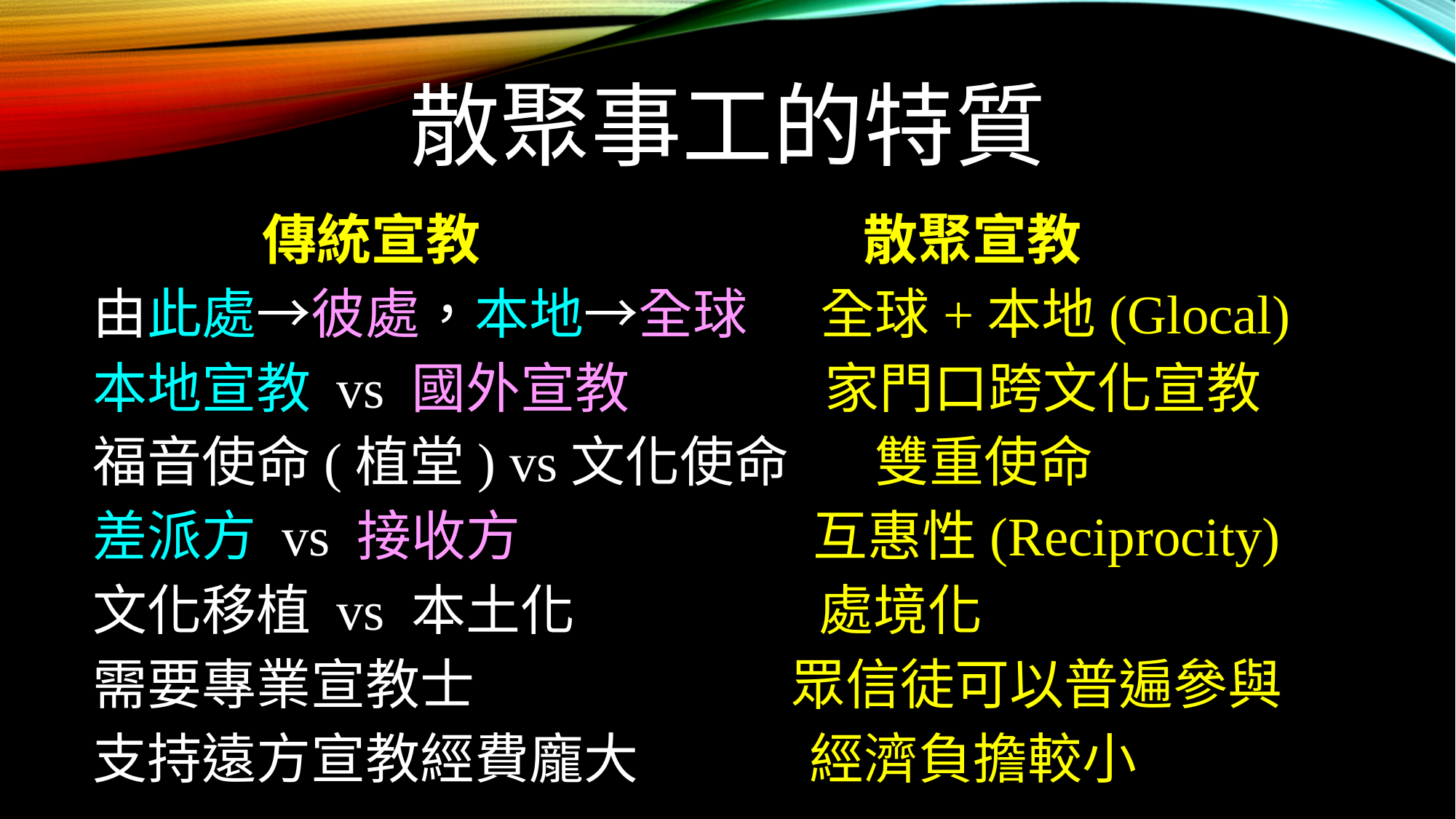

# 散聚事工的特質
傳統宣教                               散聚宣教
由此處→彼處，本地→全球      全球+本地(Glocal)
本地宣教 vs 國外宣教                家門口跨文化宣教
福音使命(植堂) vs文化使命       雙重使命
差派方 vs 接收方                        互惠性(Reciprocity)
文化移植 vs 本土化                    處境化
需要專業宣教士                          眾信徒可以普遍參與
支持遠方宣教經費龐大              經濟負擔較小